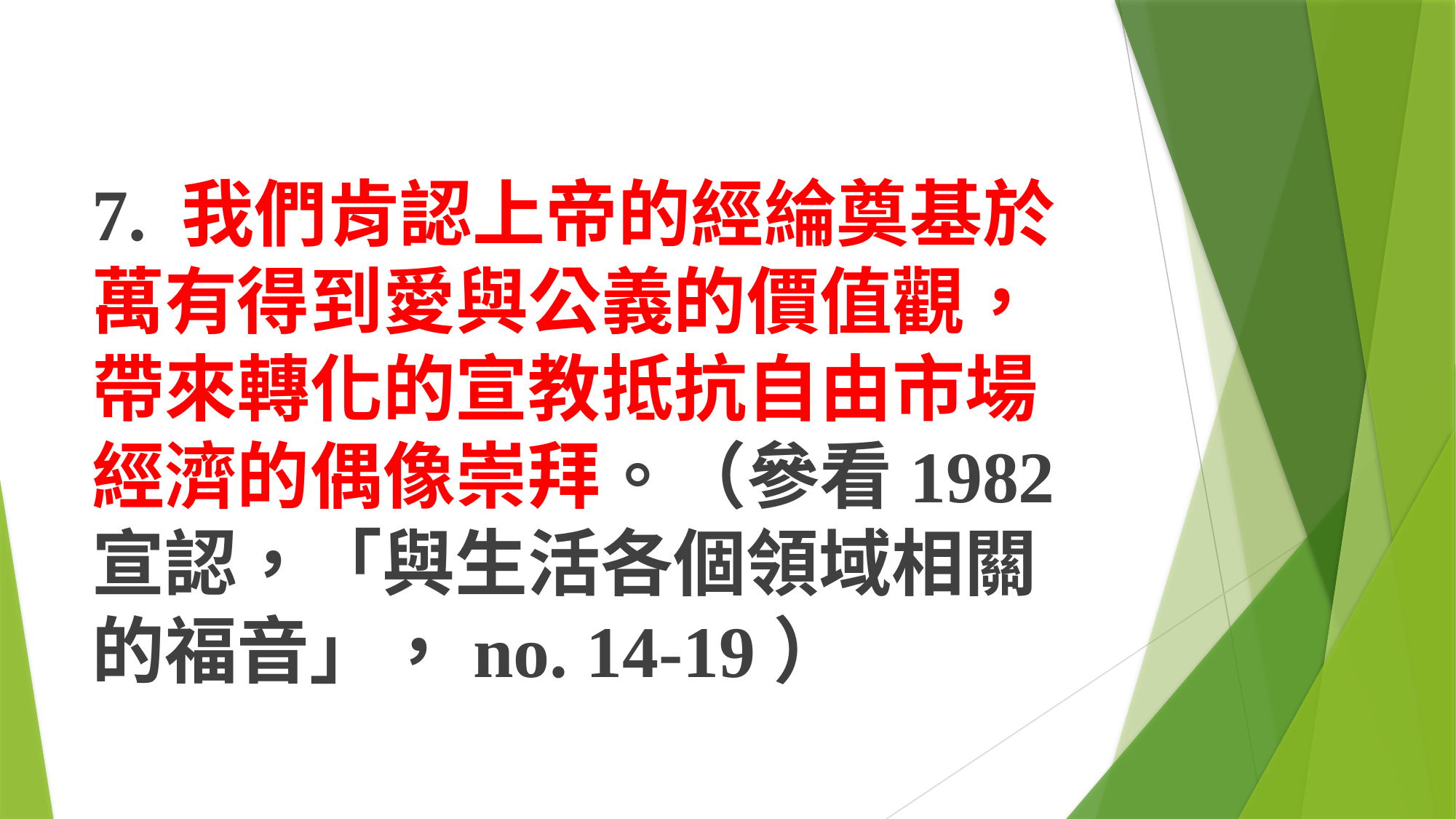

#
7. 我們肯認上帝的經綸奠基於萬有得到愛與公義的價值觀，帶來轉化的宣教抵抗自由市場經濟的偶像崇拜。（參看1982宣認，「與生活各個領域相關的福音」，no. 14-19）